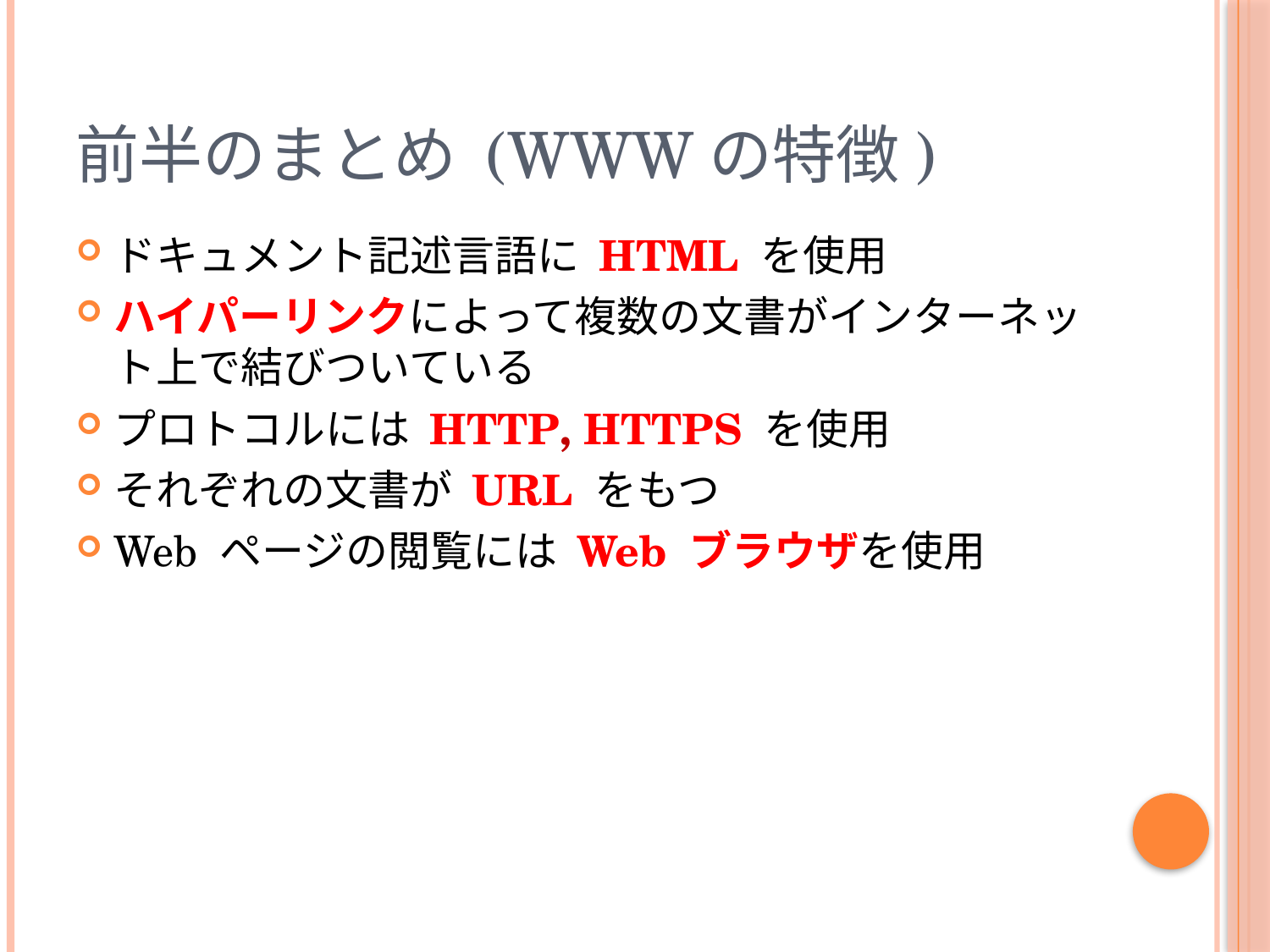

# 前半のまとめ (WWWの特徴)
ドキュメント記述言語に HTML を使用
ハイパーリンクによって複数の文書がインターネット上で結びついている
プロトコルには HTTP, HTTPS を使用
それぞれの文書が URL をもつ
Web ページの閲覧には Web ブラウザを使用